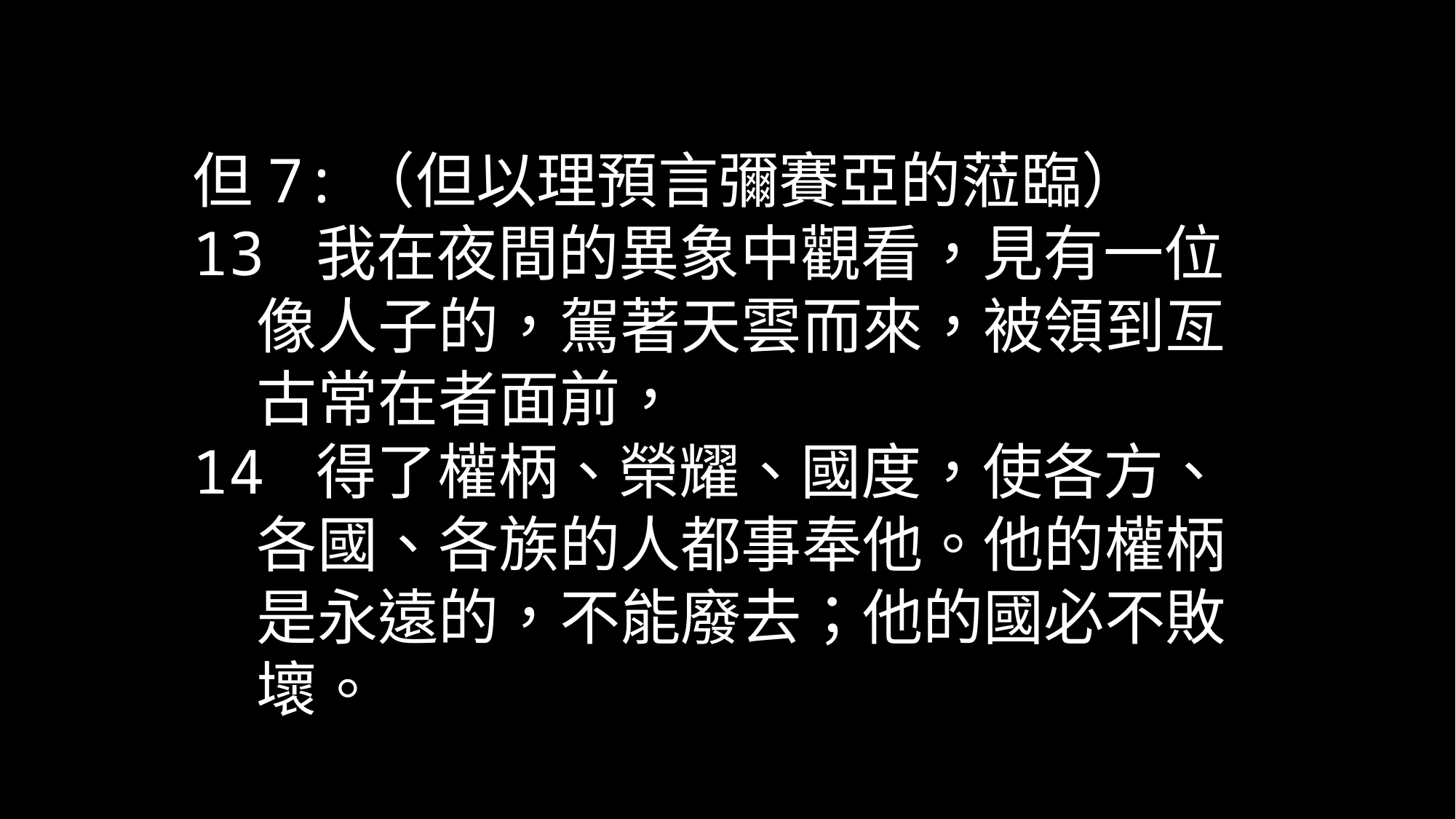

但7:（但以理預言彌賽亞的蒞臨）
13 我在夜間的異象中觀看，見有一位像人子的，駕著天雲而來，被領到亙古常在者面前，
14 得了權柄、榮耀、國度，使各方、各國、各族的人都事奉他。他的權柄是永遠的，不能廢去；他的國必不敗壞。
C